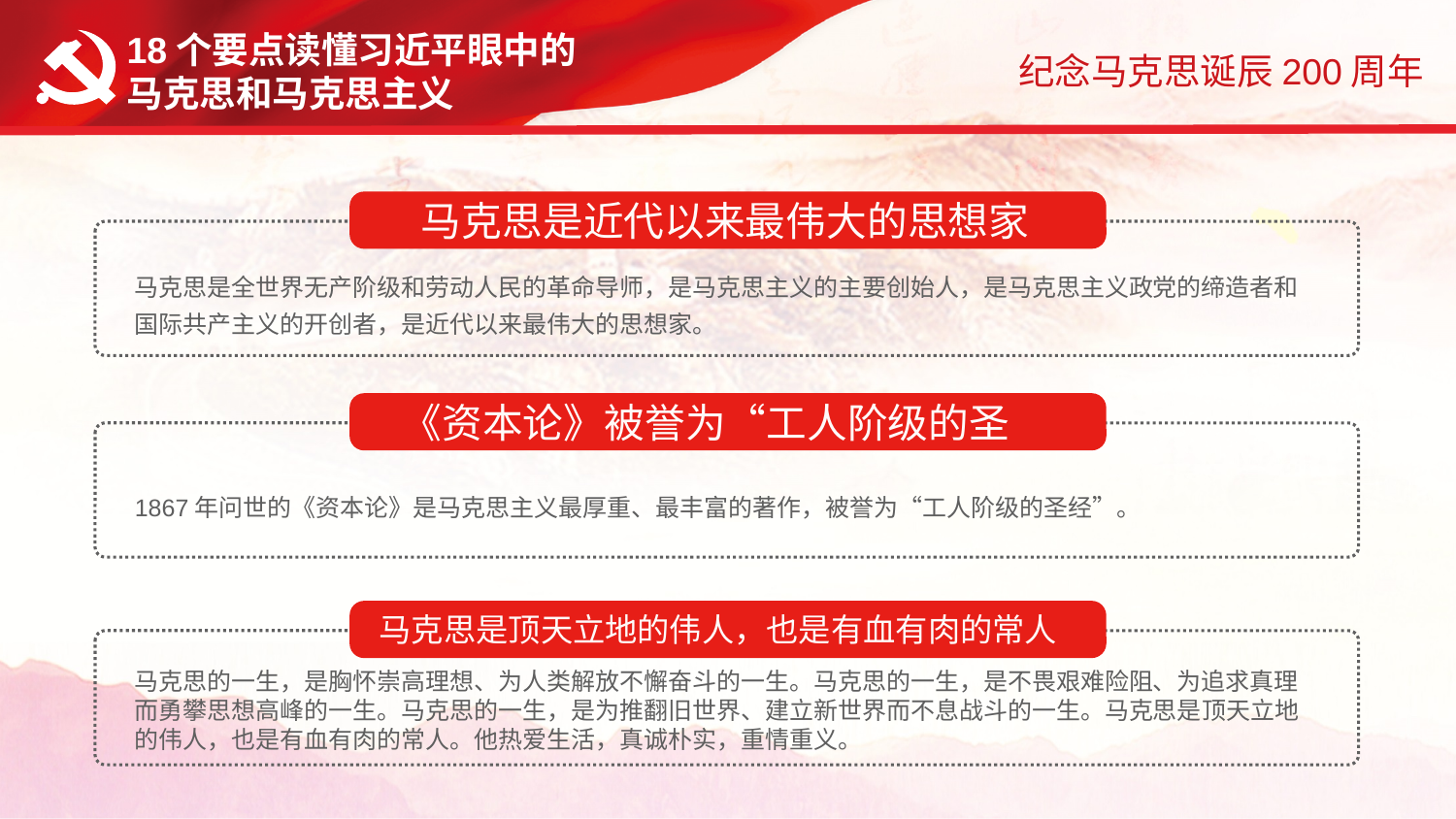

18个要点读懂习近平眼中的
马克思和马克思主义
马克思是近代以来最伟大的思想家

马克思是全世界无产阶级和劳动人民的革命导师，是马克思主义的主要创始人，是马克思主义政党的缔造者和国际共产主义的开创者，是近代以来最伟大的思想家。
《资本论》被誉为“工人阶级的圣经”

1867年问世的《资本论》是马克思主义最厚重、最丰富的著作，被誉为“工人阶级的圣经”。

马克思是顶天立地的伟人，也是有血有肉的常人

马克思的一生，是胸怀崇高理想、为人类解放不懈奋斗的一生。马克思的一生，是不畏艰难险阻、为追求真理而勇攀思想高峰的一生。马克思的一生，是为推翻旧世界、建立新世界而不息战斗的一生。马克思是顶天立地的伟人，也是有血有肉的常人。他热爱生活，真诚朴实，重情重义。
字符延长可删除